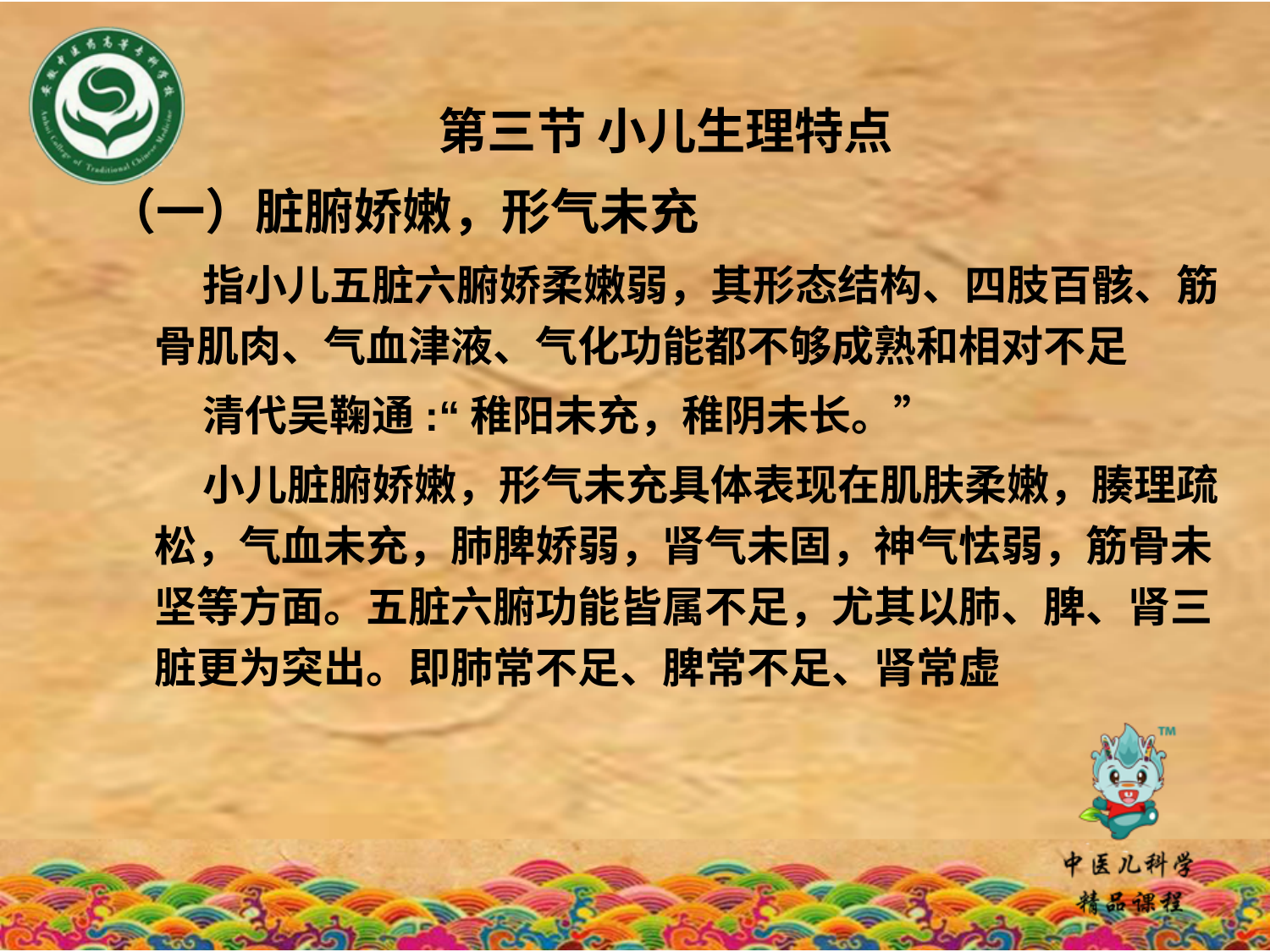

第三节 小儿生理特点
（一）脏腑娇嫩，形气未充
         指小儿五脏六腑娇柔嫩弱，其形态结构、四肢百骸、筋骨肌肉、气血津液、气化功能都不够成熟和相对不足
         清代吴鞠通:“稚阳未充，稚阴未长。”
         小儿脏腑娇嫩，形气未充具体表现在肌肤柔嫩，腠理疏松，气血未充，肺脾娇弱，肾气未固，神气怯弱，筋骨未坚等方面。五脏六腑功能皆属不足，尤其以肺、脾、肾三脏更为突出。即肺常不足、脾常不足、肾常虚